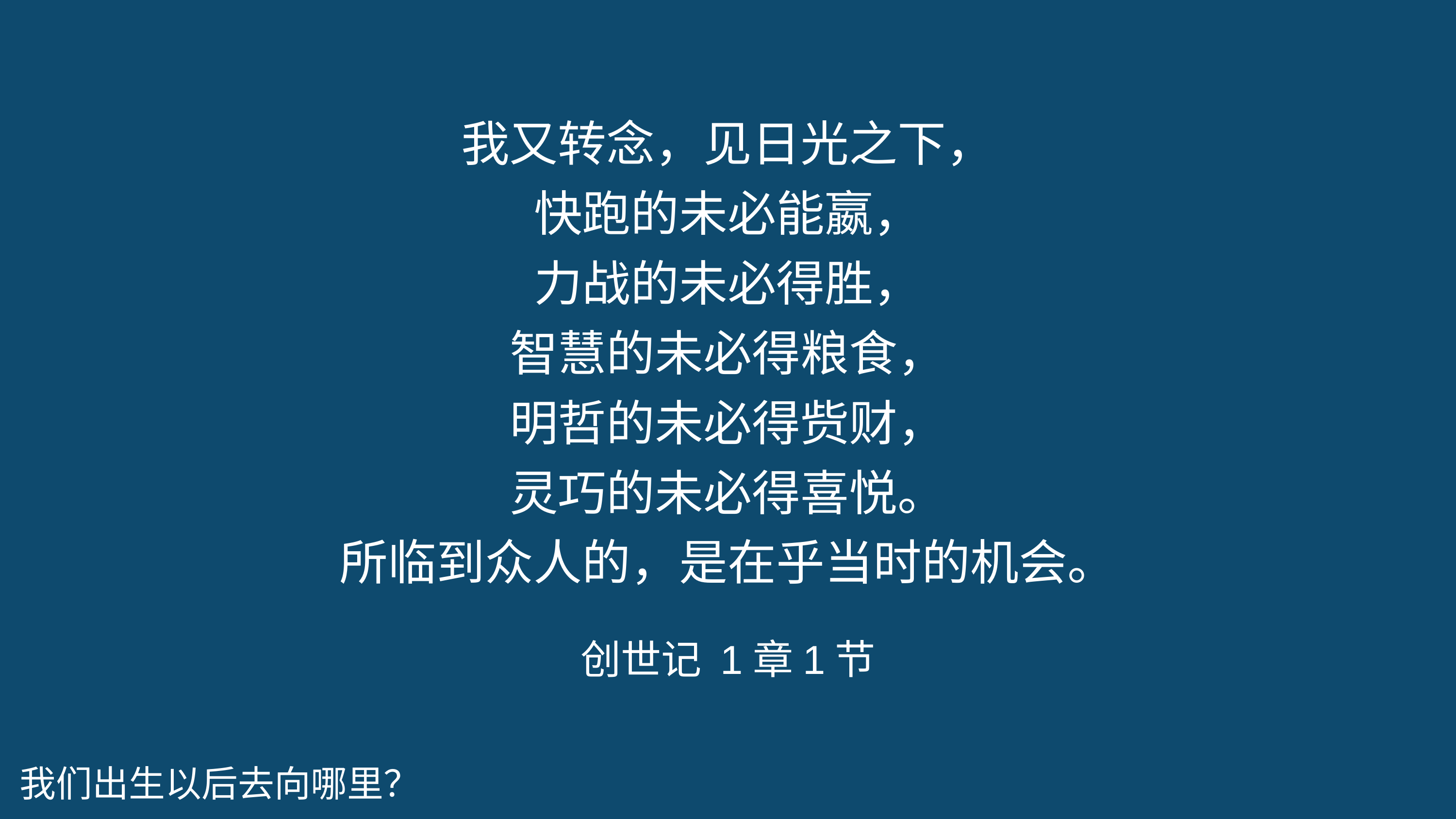

我又转念，见日光之下，
快跑的未必能嬴，
力战的未必得胜，
智慧的未必得粮食，
明哲的未必得赀财，
灵巧的未必得喜悦。
所临到众人的，是在乎当时的机会。

创世记 1章1节
我们出生以后去向哪里？